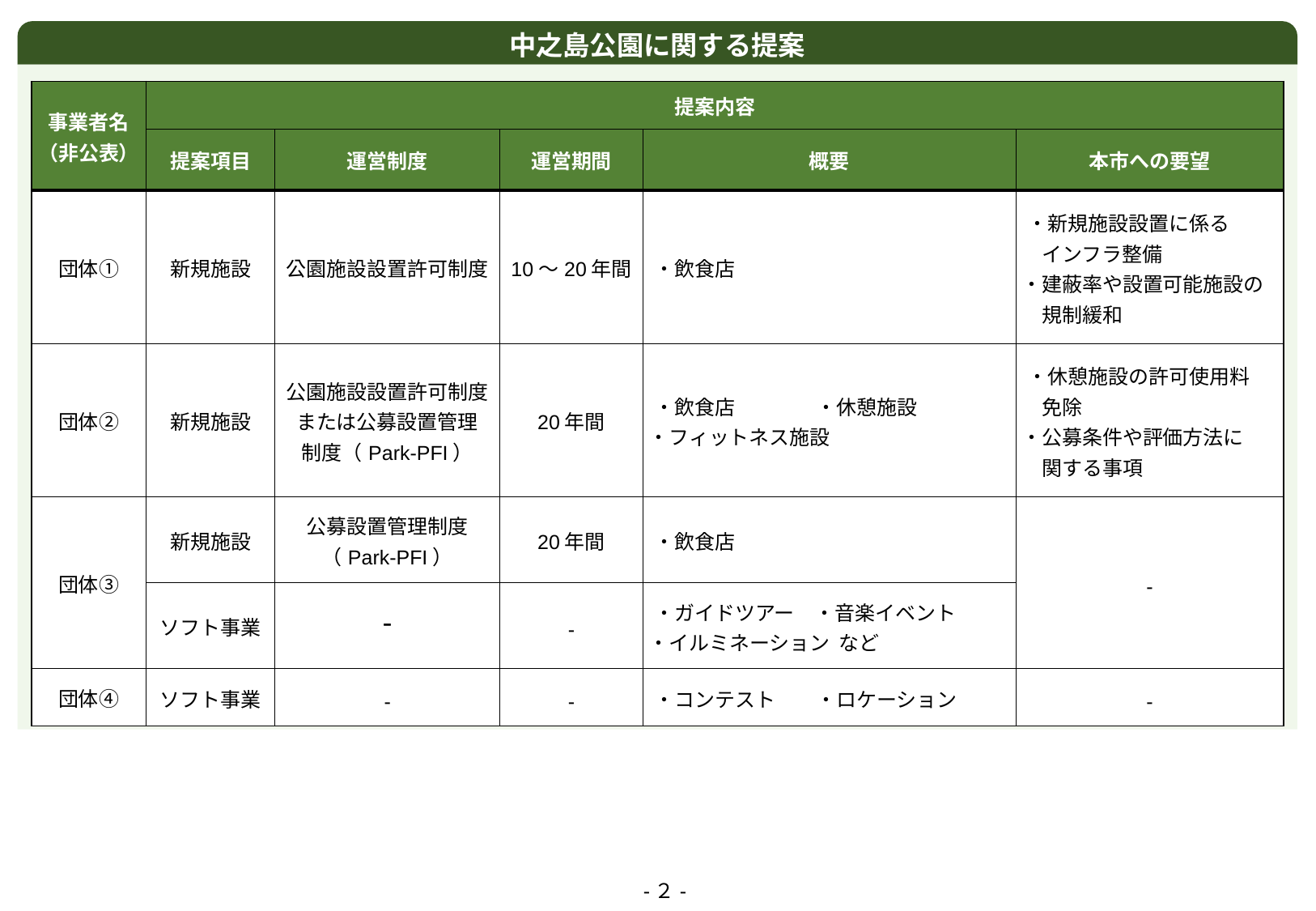

中之島公園に関する提案

| 事業者名 （非公表） | 提案内容 |  |  |  |  |
| --- | --- | --- | --- | --- | --- |
|  | 提案項目 | 運営制度 | 運営期間 | 概要 | 本市への要望 |
| 団体① | 新規施設 | 公園施設設置許可制度 | 10～20年間 | ・飲食店 | ・新規施設設置に係る 　 インフラ整備 ・建蔽率や設置可能施設の 　 規制緩和 |
| 団体② | 新規施設 | 公園施設設置許可制度 または公募設置管理 制度（Park-PFI） | 20年間 | ・飲食店　　　　・休憩施設 ・フィットネス施設 | ・休憩施設の許可使用料 　 免除 ・公募条件や評価方法に 　 関する事項 |
| 団体③ | 新規施設 | 公募設置管理制度 （Park-PFI） | 20年間 | ・飲食店 | - |
|  | ソフト事業 | - | - | ・ガイドツアー　・音楽イベント ・イルミネーション など |  |
| 団体④ | ソフト事業 | - | - | ・コンテスト　　・ロケーション | - |
-２-